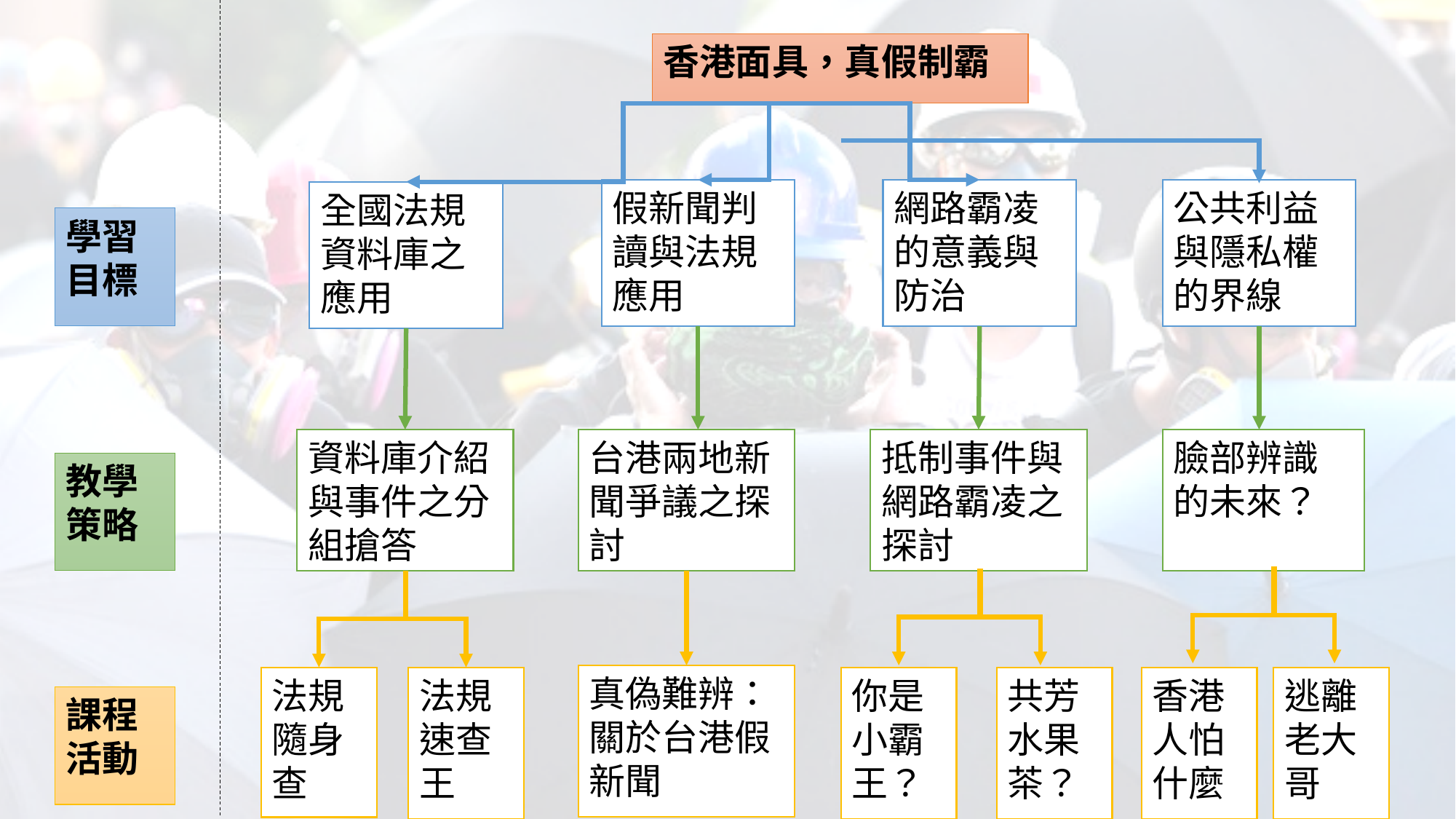

香港面具，真假制霸
公共利益與隱私權的界線
假新聞判讀與法規應用
網路霸凌的意義與防治
全國法規資料庫之應用
學習目標
資料庫介紹與事件之分組搶答
台港兩地新聞爭議之探討
抵制事件與網路霸凌之探討
臉部辨識的未來？
教學策略
真偽難辨：關於台港假新聞
法規隨身查
法規速查王
香港人怕什麼
逃離老大哥
你是小霸王？
共芳水果茶？
課程活動